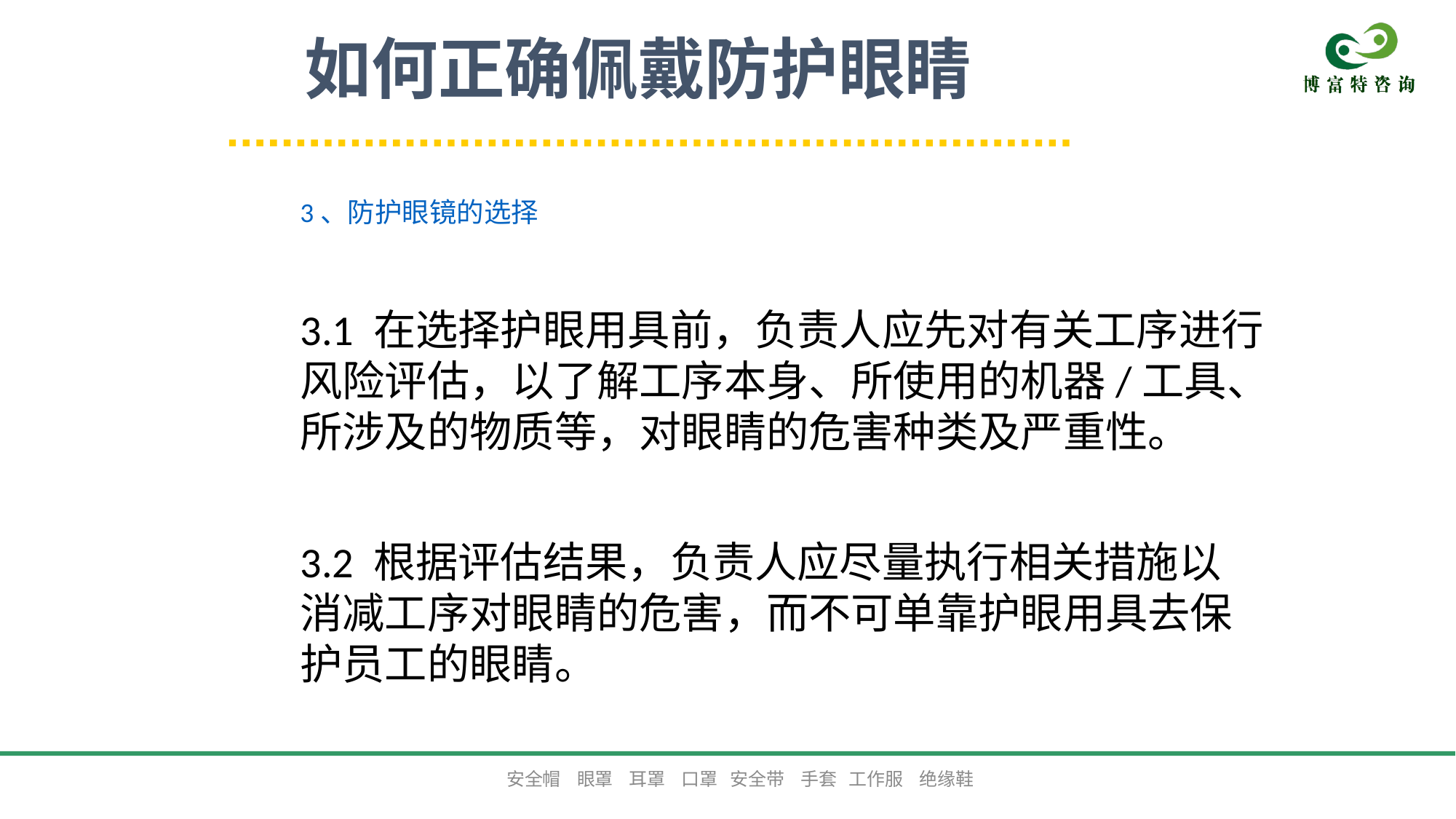

如何正确佩戴防护眼睛

3、防护眼镜的选择
3.1 在选择护眼用具前，负责人应先对有关工序进行风险评估，以了解工序本身、所使用的机器/工具、所涉及的物质等，对眼睛的危害种类及严重性。
3.2 根据评估结果，负责人应尽量执行相关措施以消减工序对眼睛的危害，而不可单靠护眼用具去保护员工的眼睛。
安全帽    眼罩    耳罩    口罩   安全带    手套   工作服    绝缘鞋